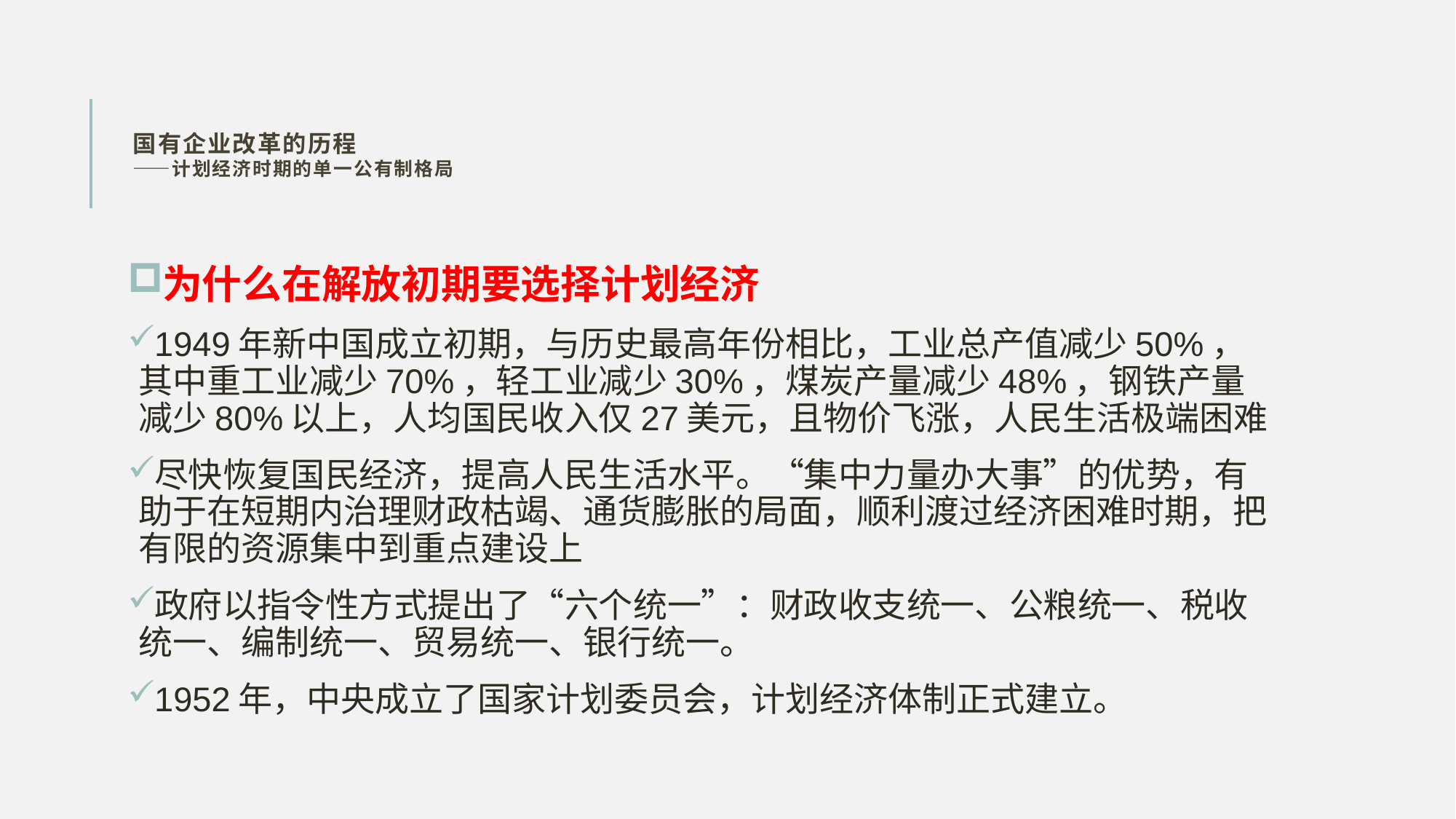

# 国有企业改革的历程 ——计划经济时期的单一公有制格局
为什么在解放初期要选择计划经济
1949年新中国成立初期，与历史最高年份相比，工业总产值减少50%，其中重工业减少70%，轻工业减少30%，煤炭产量减少48%，钢铁产量减少80%以上，人均国民收入仅27美元，且物价飞涨，人民生活极端困难
尽快恢复国民经济，提高人民生活水平。“集中力量办大事”的优势，有助于在短期内治理财政枯竭、通货膨胀的局面，顺利渡过经济困难时期，把有限的资源集中到重点建设上
政府以指令性方式提出了“六个统一”：财政收支统一、公粮统一、税收统一、编制统一、贸易统一、银行统一。
1952年，中央成立了国家计划委员会，计划经济体制正式建立。